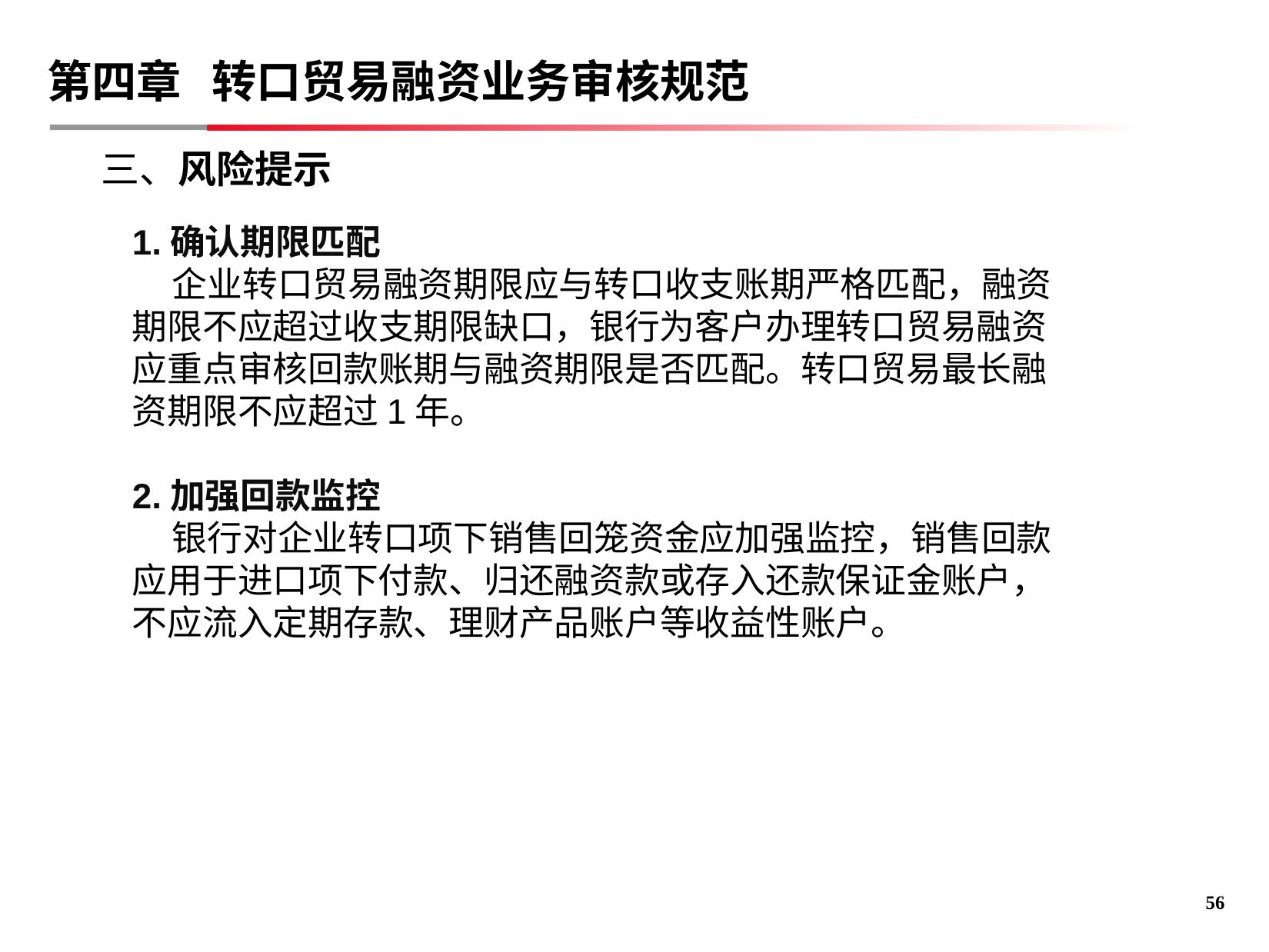

第四章   转口贸易融资业务审核规范
三、风险提示

1.确认期限匹配
    企业转口贸易融资期限应与转口收支账期严格匹配，融资期限不应超过收支期限缺口，银行为客户办理转口贸易融资应重点审核回款账期与融资期限是否匹配。转口贸易最长融资期限不应超过1年。

2.加强回款监控
    银行对企业转口项下销售回笼资金应加强监控，销售回款应用于进口项下付款、归还融资款或存入还款保证金账户，不应流入定期存款、理财产品账户等收益性账户。

56